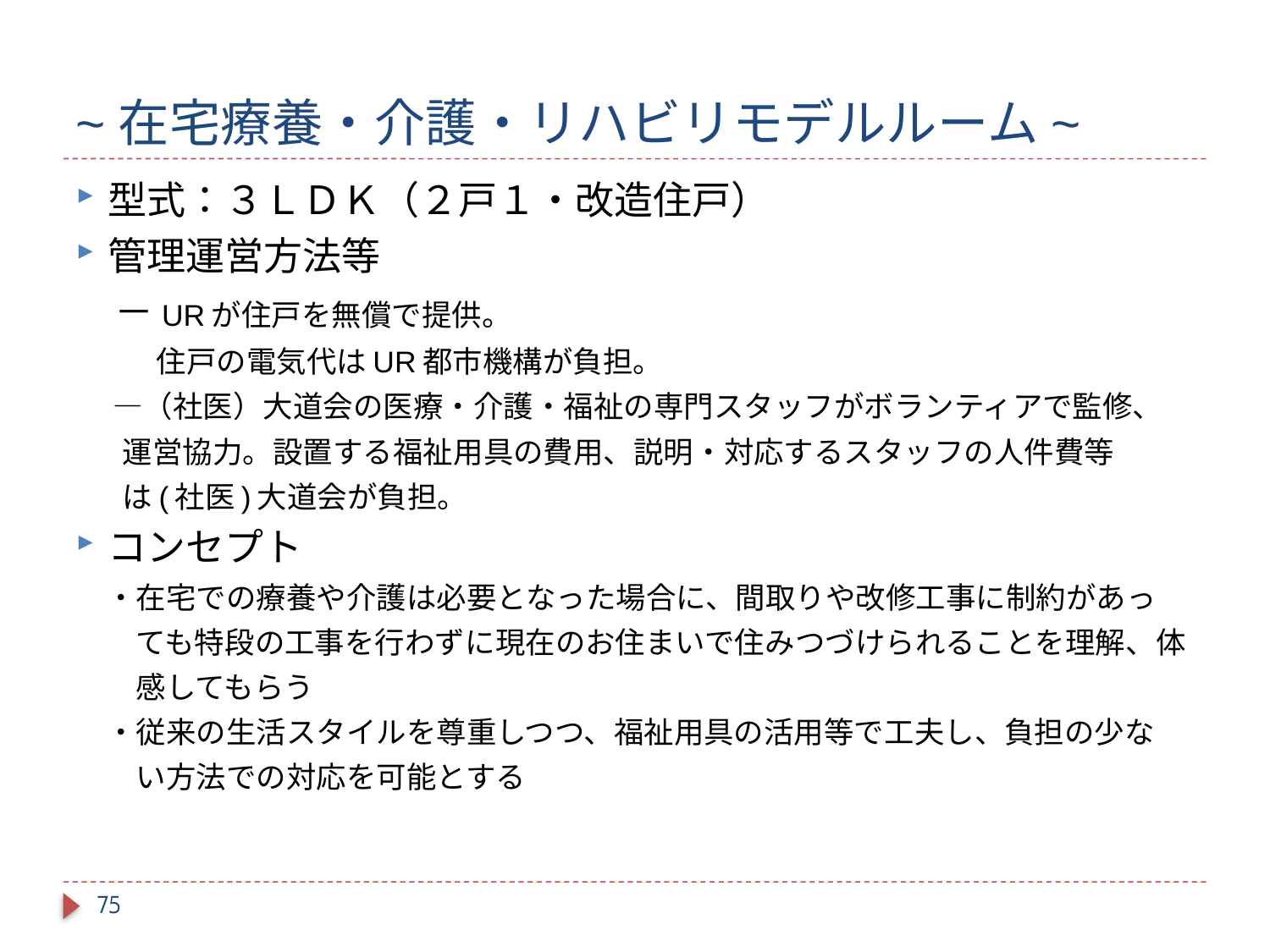

# ~在宅療養・介護・リハビリモデルルーム~
型式：３ＬＤＫ（２戸１・改造住戸）
管理運営方法等
　－URが住戸を無償で提供。
　　   住戸の電気代はUR都市機構が負担。
　 —（社医）大道会の医療・介護・福祉の専門スタッフがボランティアで監修、
      運営協力。設置する福祉用具の費用、説明・対応するスタッフの人件費等
      は(社医)大道会が負担。
コンセプト
　・在宅での療養や介護は必要となった場合に、間取りや改修工事に制約があっ
　　ても特段の工事を行わずに現在のお住まいで住みつづけられることを理解、体
　　感してもらう
　・従来の生活スタイルを尊重しつつ、福祉用具の活用等で工夫し、負担の少な
　　い方法での対応を可能とする

75